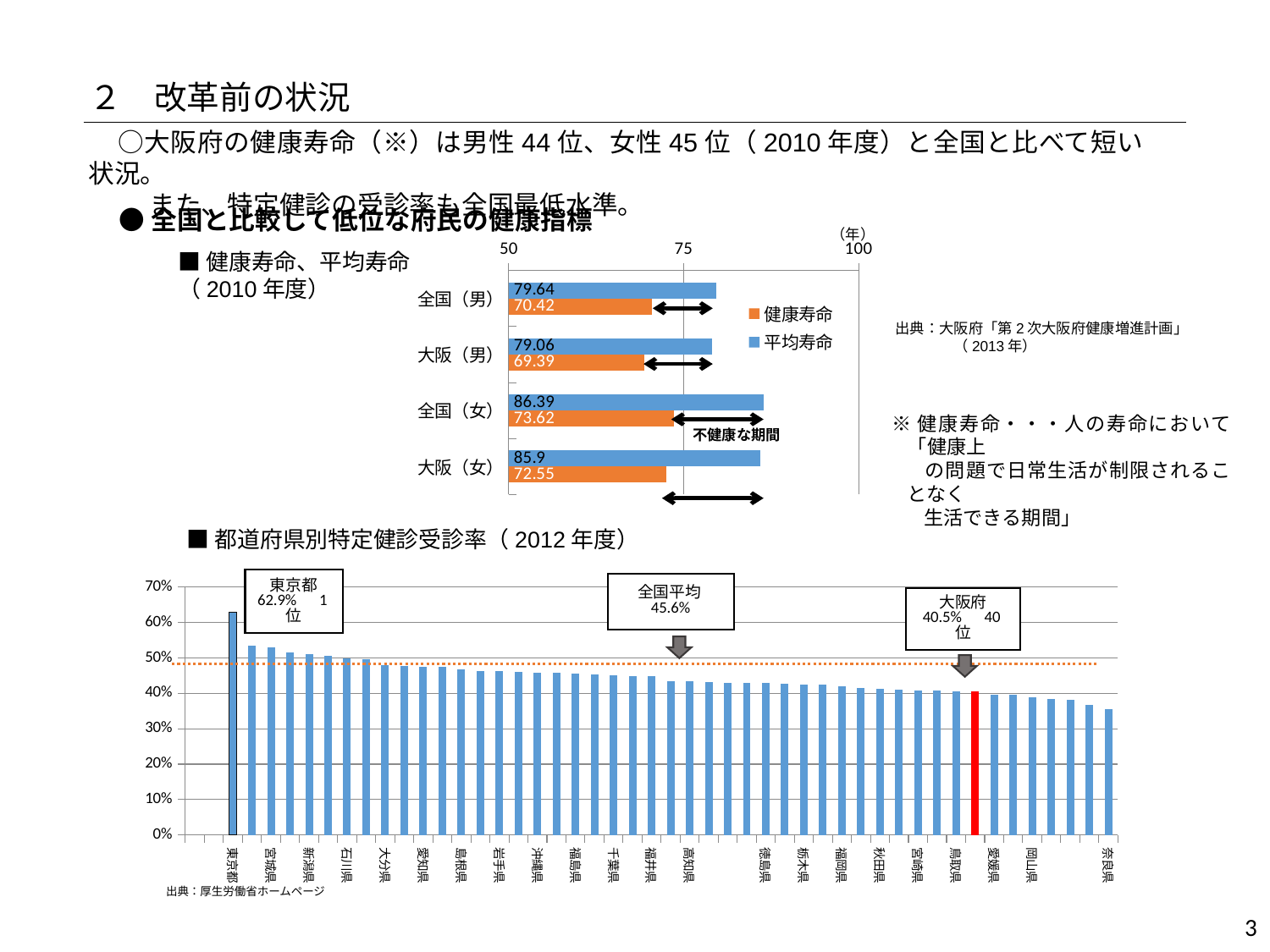

２　改革前の状況
　　○大阪府の健康寿命（※）は男性44位、女性45位（2010年度）と全国と比べて短い状況。
　　　 また、特定健診の受診率も全国最低水準。
●全国と比較して低位な府民の健康指標
（年）

### Chart

| Category | 平均寿命 | 健康寿命 |
|---|---|---|
| 全国（男） | 79.64 | 70.42 |
| 大阪（男） | 79.06 | 69.39 |
| 全国（女） | 86.39 | 73.62 |
| 大阪（女） | 85.9 | 72.55 |
■健康寿命、平均寿命
（2010年度）
出典：大阪府「第2次大阪府健康増進計画」
　　　　（2013年）
 ※健康寿命・・・人の寿命において「健康上
　　の問題で日常生活が制限されることなく
　　生活できる期間」
不健康な期間
■都道府県別特定健診受診率（2012年度）

### Chart

| Category | 平成24年度都道府県別特定健診受診率 特定健康診査受診率（％） |
|---|---|
|  | None |
|  | None |
| 東京都 | 0.6292975728591592 |
| 山形県 | 0.5355667841649534 |
| 宮城県 | 0.5294360114135486 |
| 富山県 | 0.5166363065248764 |
| 新潟県 | 0.5117032139847055 |
| 山梨県 | 0.5064008060138847 |
| 石川県 | 0.4977295958853941 |
| 長野県 | 0.4964538636572397 |
| 大分県 | 0.4805214815217517 |
| 三重県 | 0.47733758634791007 |
| 愛知県 | 0.4758857122858853 |
| 静岡県 | 0.4742111105854615 |
| 島根県 | 0.4687498852129358 |
| 香川県 | 0.46255014796787286 |
| 岩手県 | 0.4621858019211161 |
| 岐阜県 | 0.4604397068987336 |
| 沖縄県 | 0.45929497745205794 |
| 鹿児島県 | 0.45776926990062555 |
| 福島県 | 0.4566595599620942 |
| 滋賀県 | 0.45244431088635456 |
| 千葉県 | 0.45054354194586355 |
| 群馬県 | 0.44922137489824426 |
| 福井県 | 0.4481274193704158 |
| 茨城県 | 0.4344044222400572 |
| 高知県 | 0.4340568565892497 |
| 埼玉県 | 0.4312465791829901 |
| 神奈川県 | 0.42895094009575396 |
| 京都府 | 0.4294469060236789 |
| 徳島県 | 0.42947032219090375 |
| 熊本県 | 0.42727402337643855 |
| 栃木県 | 0.4250308005520161 |
| 佐賀県 | 0.4236334302412305 |
| 福岡県 | 0.4201407871260802 |
| 兵庫県 | 0.41564709447911063 |
| 秋田県 | 0.41302717684036083 |
| 広島県 | 0.40939971950984155 |
| 宮崎県 | 0.4083506267265173 |
| 長崎県 | 0.4071282798742722 |
| 鳥取県 | 0.4061020169035684 |
| 大阪府 | 0.4052552624664377 |
| 愛媛県 | 0.39627780963401654 |
| 青森県 | 0.3951841907720902 |
| 岡山県 | 0.3883731904643722 |
| 山口県 | 0.3830453898591594 |
| 和歌山県 | 0.3816471786380718 |
| 北海道 | 0.36667307088692175 |
| 奈良県 | 0.3549968914251909 |
出典：厚生労働省ホームページ
3